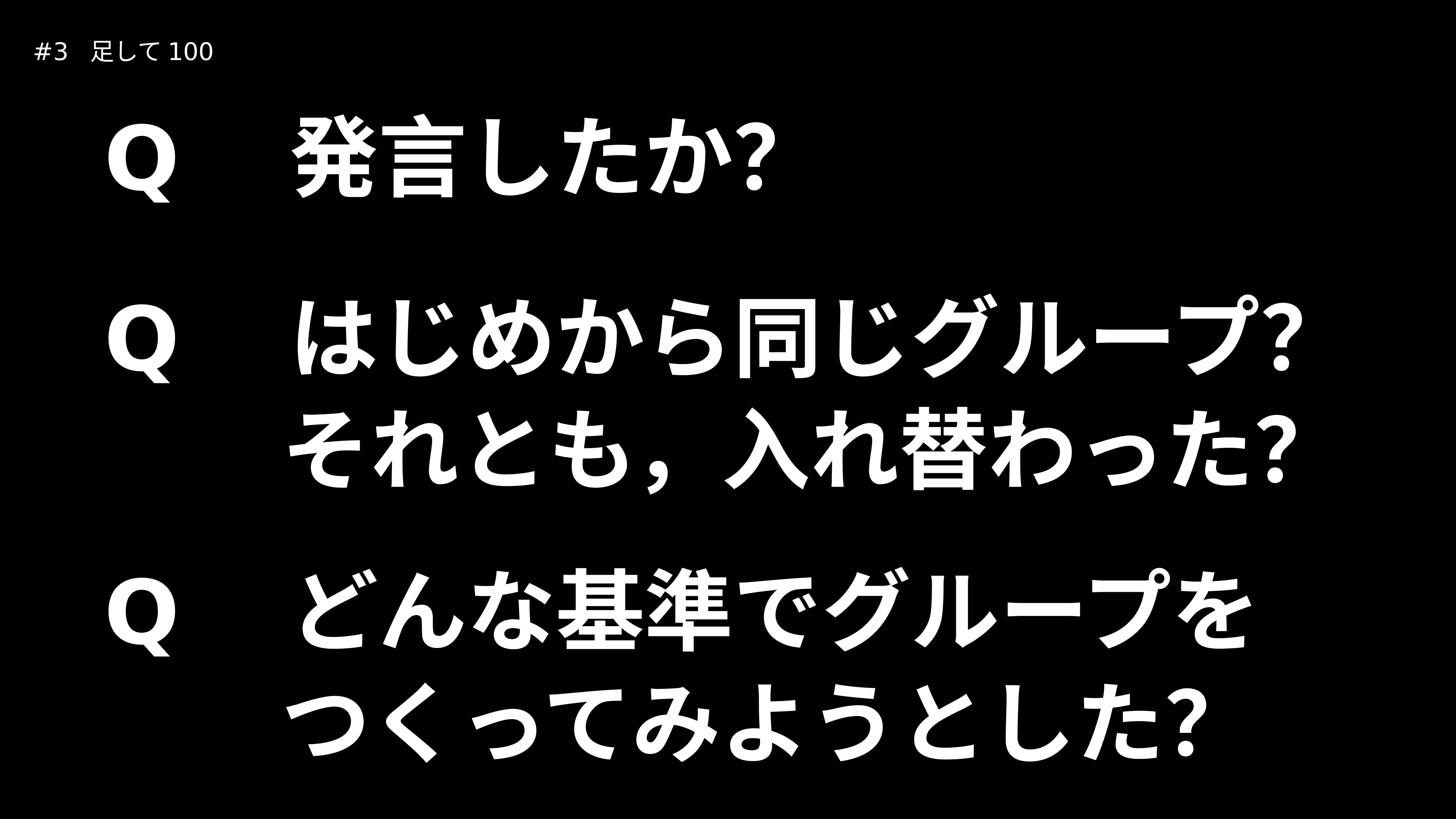

| #3 足して100 |  |
| --- | --- |
Q　発言したか？
Q　はじめから同じグループ？
　　それとも，入れ替わった？
Q　どんな基準でグループを
　　つくってみようとした？